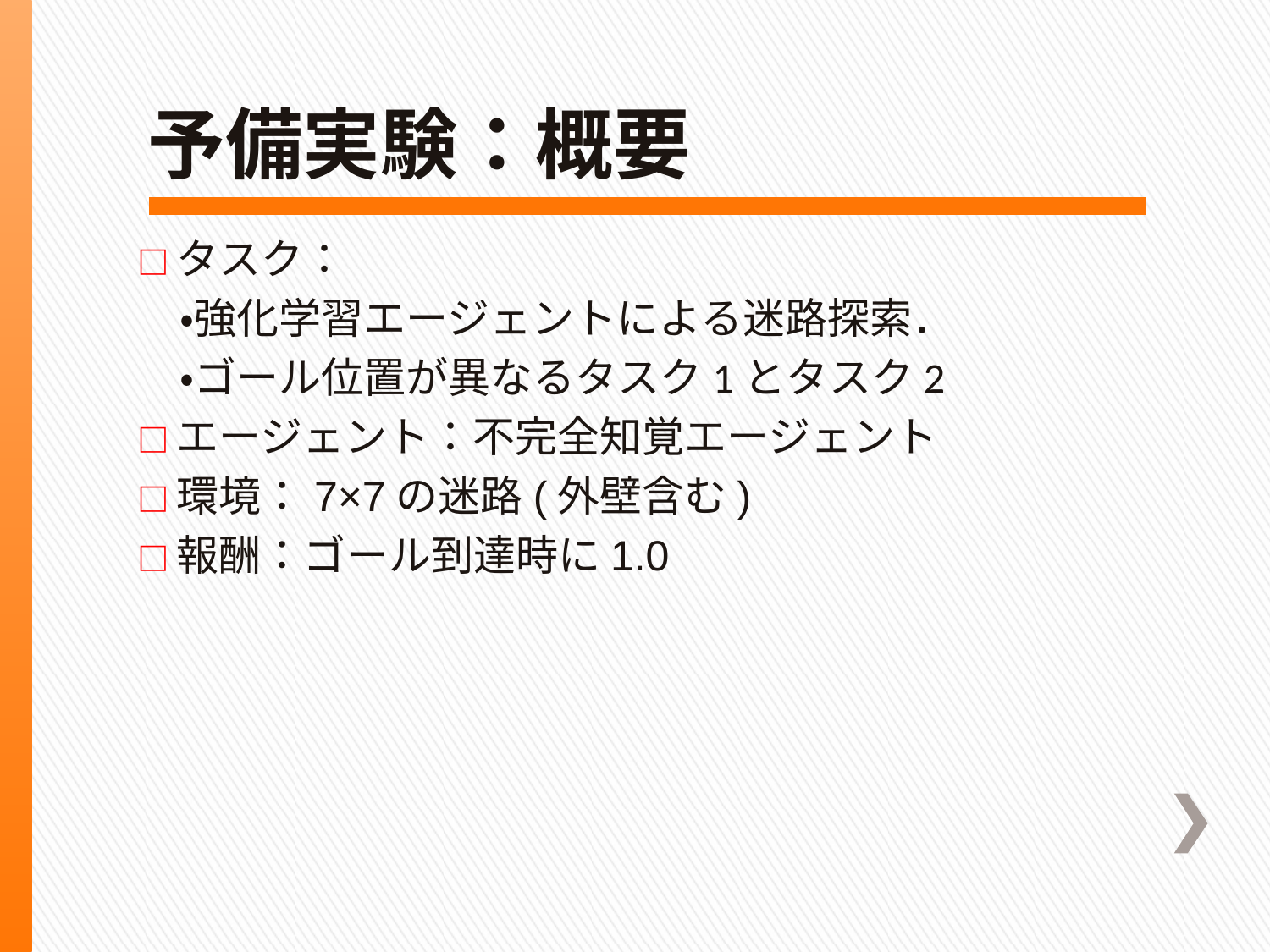

# 予備実験：概要
□タスク：
　・強化学習エージェントによる迷路探索．
　・ゴール位置が異なるタスク1とタスク2
□エージェント：不完全知覚エージェント
□環境：7×7の迷路(外壁含む)
□報酬：ゴール到達時に1.0